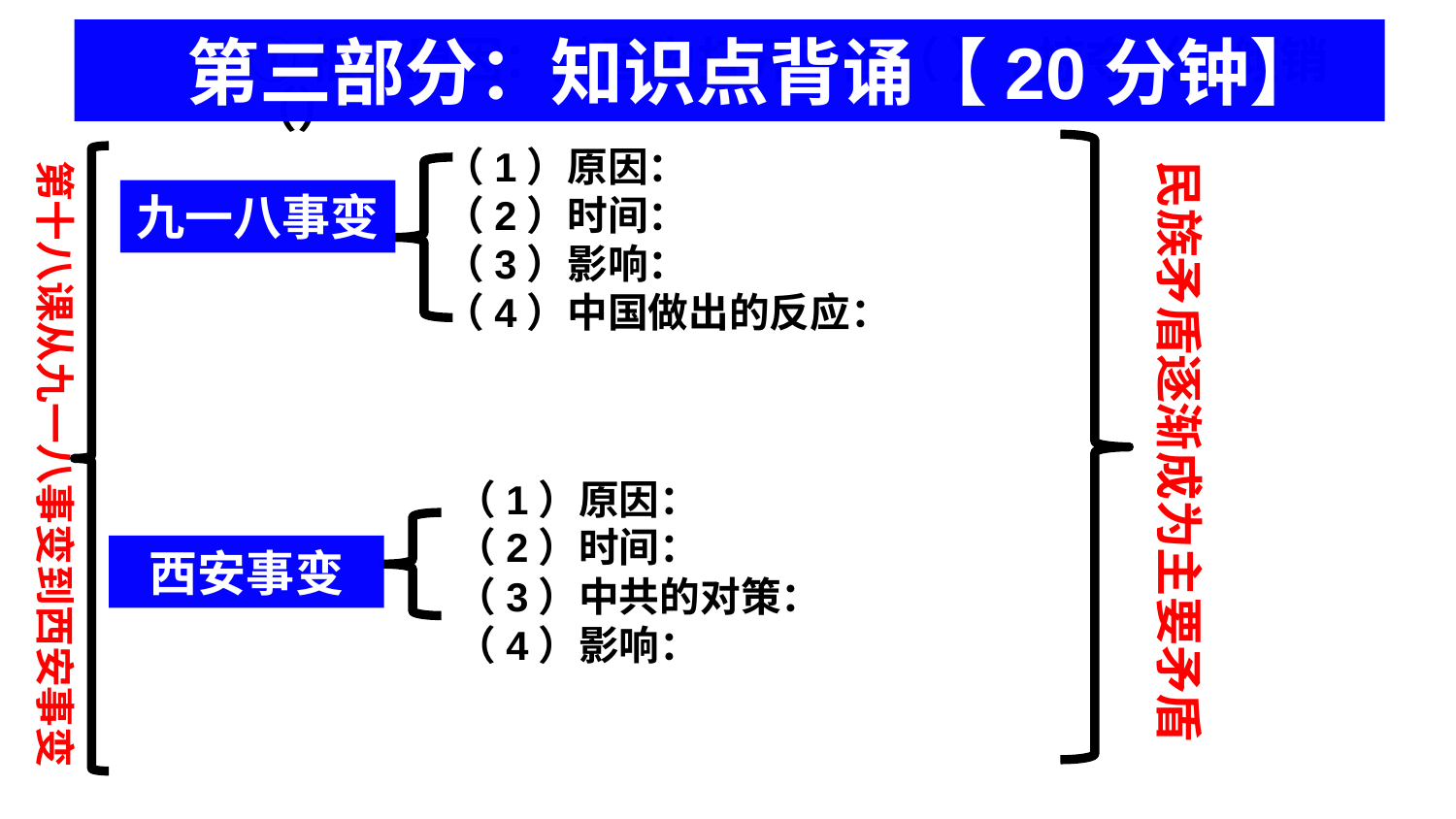

第三部分：知识点背诵【20分钟】
①根本原因：英国为打开中国（ ）,掠夺（）倾销（）
（1）原因：
（2）时间：
（3）影响：
（4）中国做出的反应：

第十八课从九一八事变到西安事变

民族矛盾逐渐成为主要矛盾

九一八事变

（1）原因：
（2）时间：
（3）中共的对策：
（4）影响：

西安事变